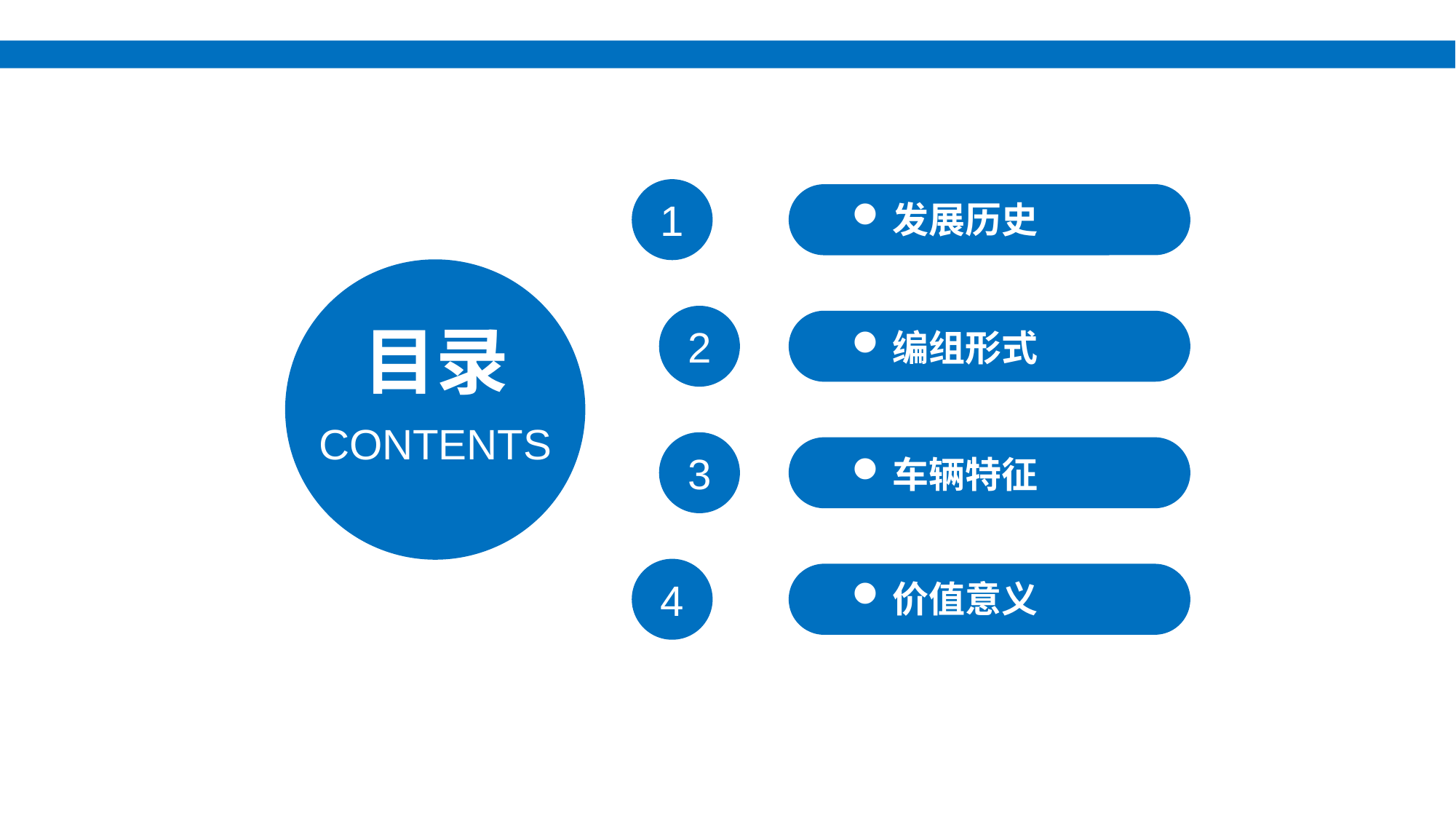

1

发展历史

目录
CONTENTS
2

编组形式
3

车辆特征
4

价值意义